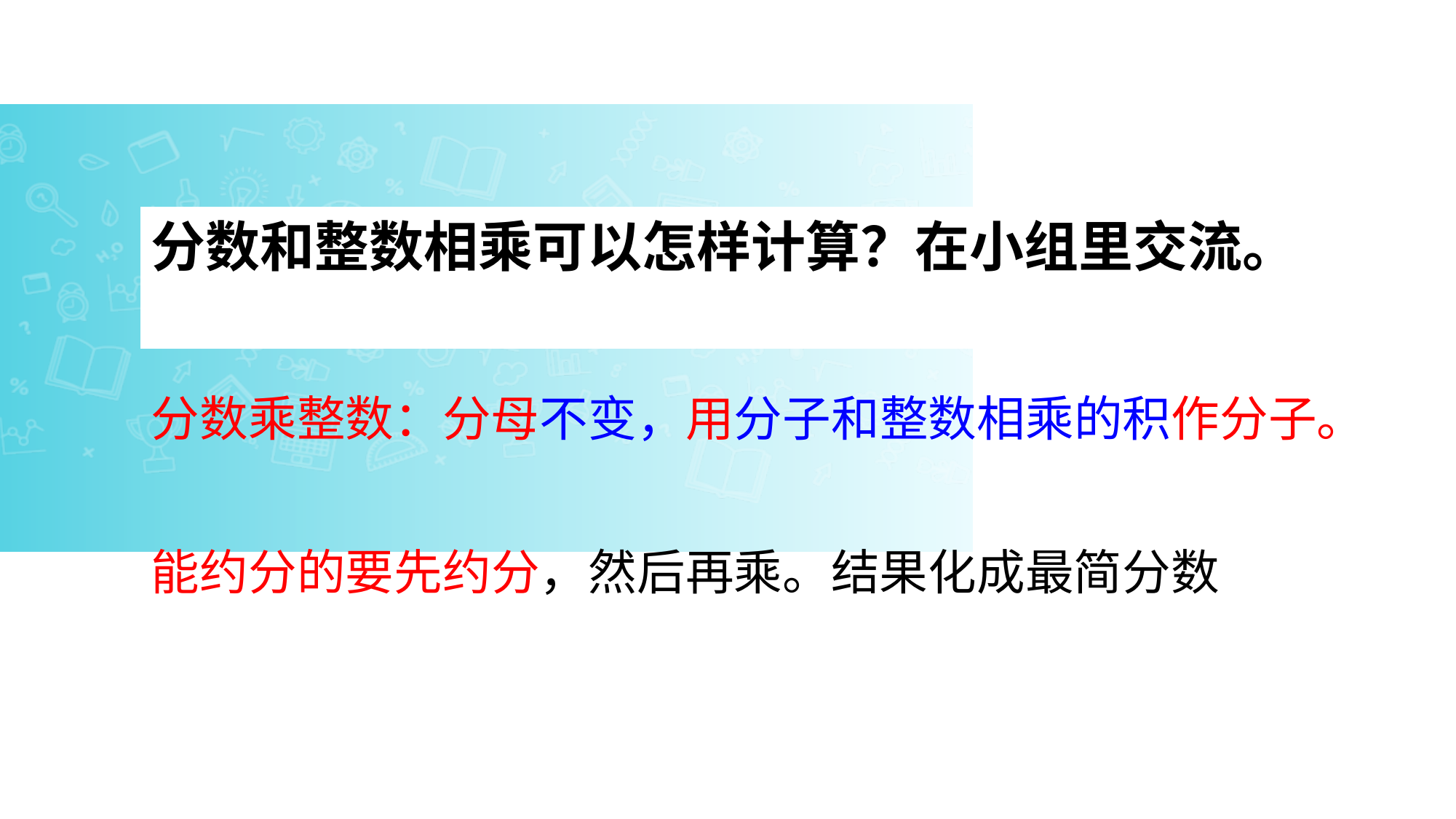

分数和整数相乘可以怎样计算？在小组里交流。
分数乘整数：分母不变，用分子和整数相乘的积作分子。
能约分的要先约分，然后再乘。结果化成最简分数